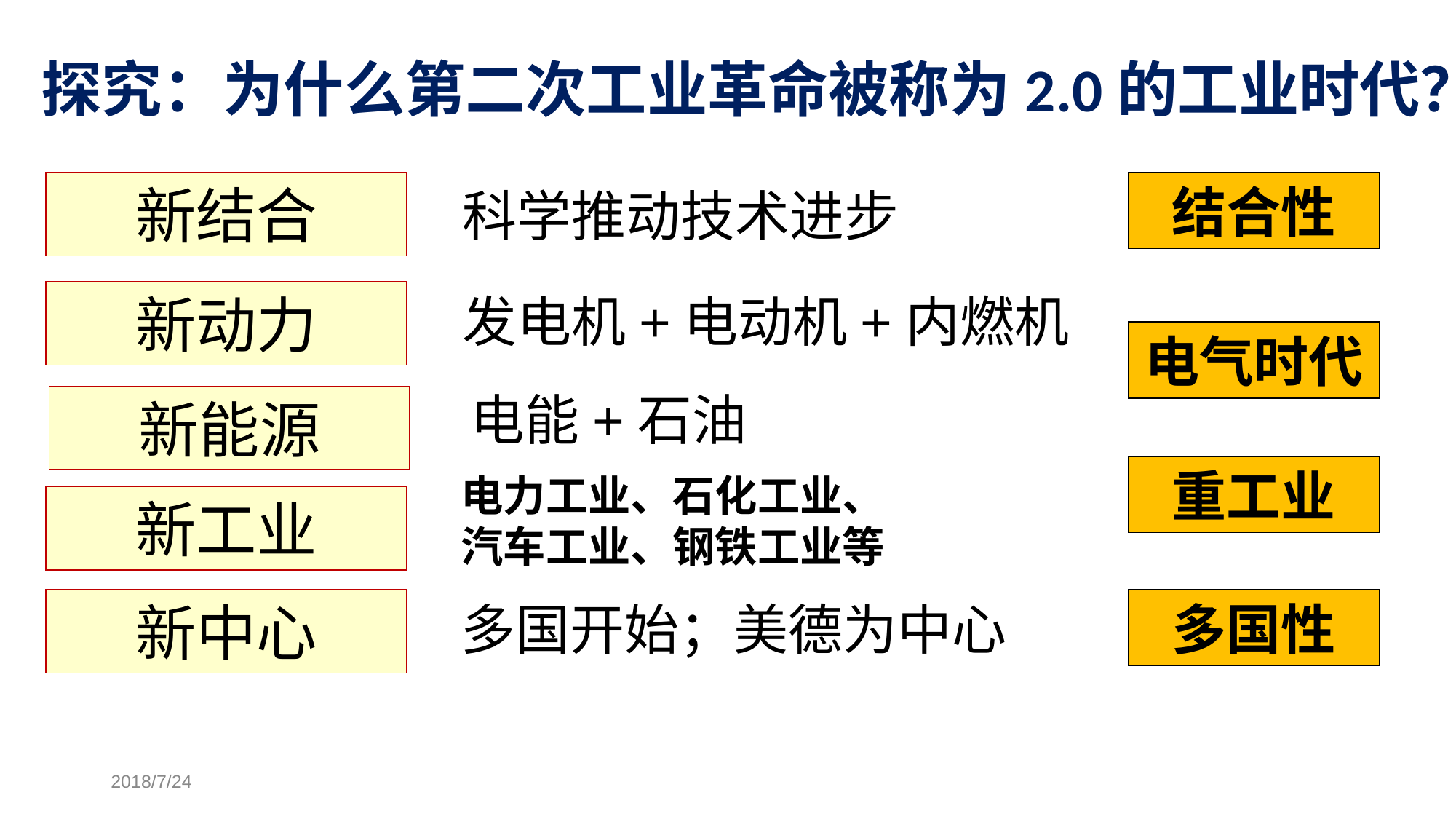

探究：为什么第二次工业革命被称为2.0的工业时代？
新结合
结合性
科学推动技术进步
新动力
发电机+电动机+内燃机
电气时代
电能+石油
新能源
重工业
电力工业、石化工业、
汽车工业、钢铁工业等
新工业
新中心
多国开始；美德为中心
多国性
2018/7/24